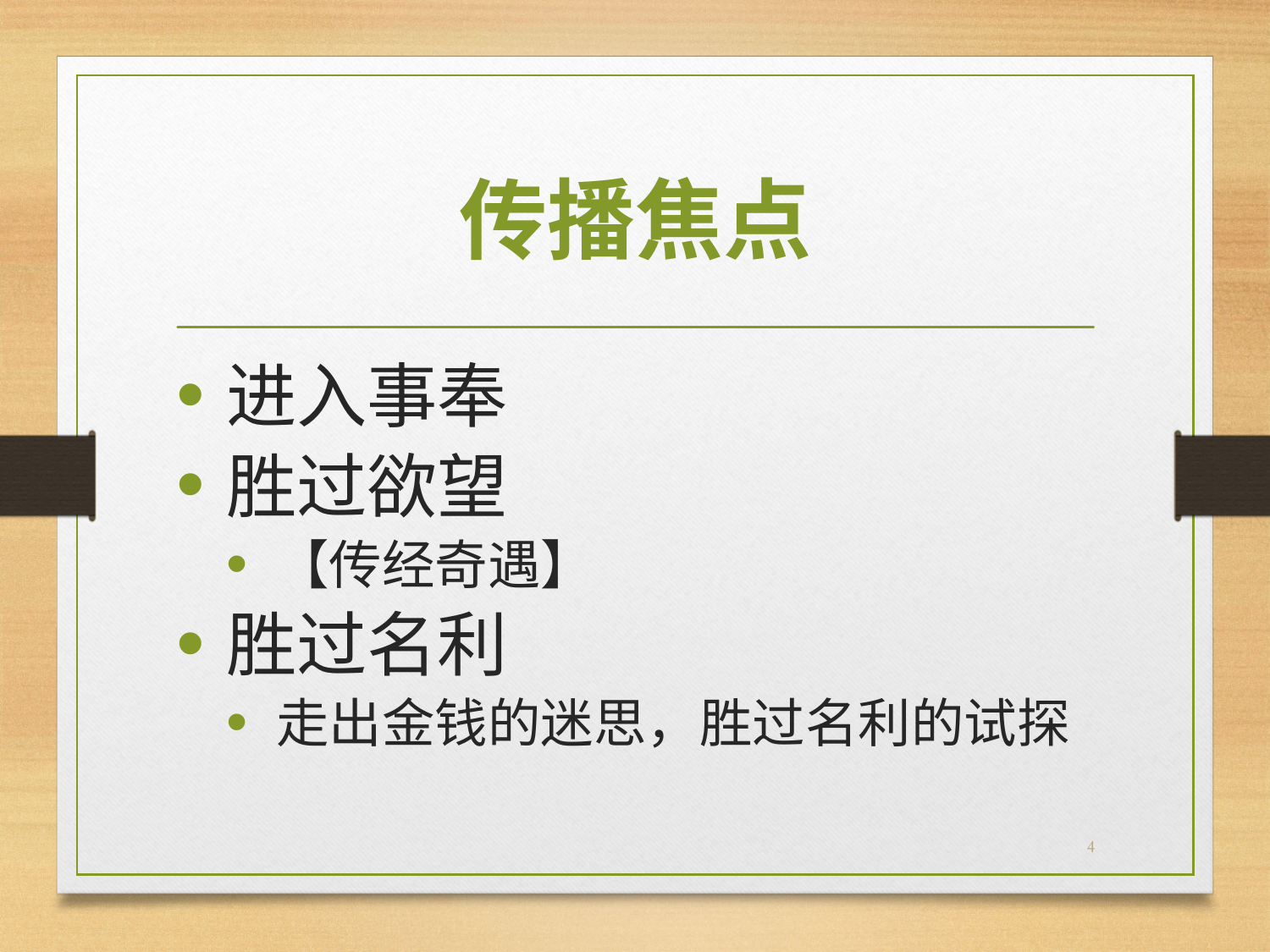

# 传播焦点
进入事奉
胜过欲望
【传经奇遇】
胜过名利
走出金钱的迷思，胜过名利的试探

4